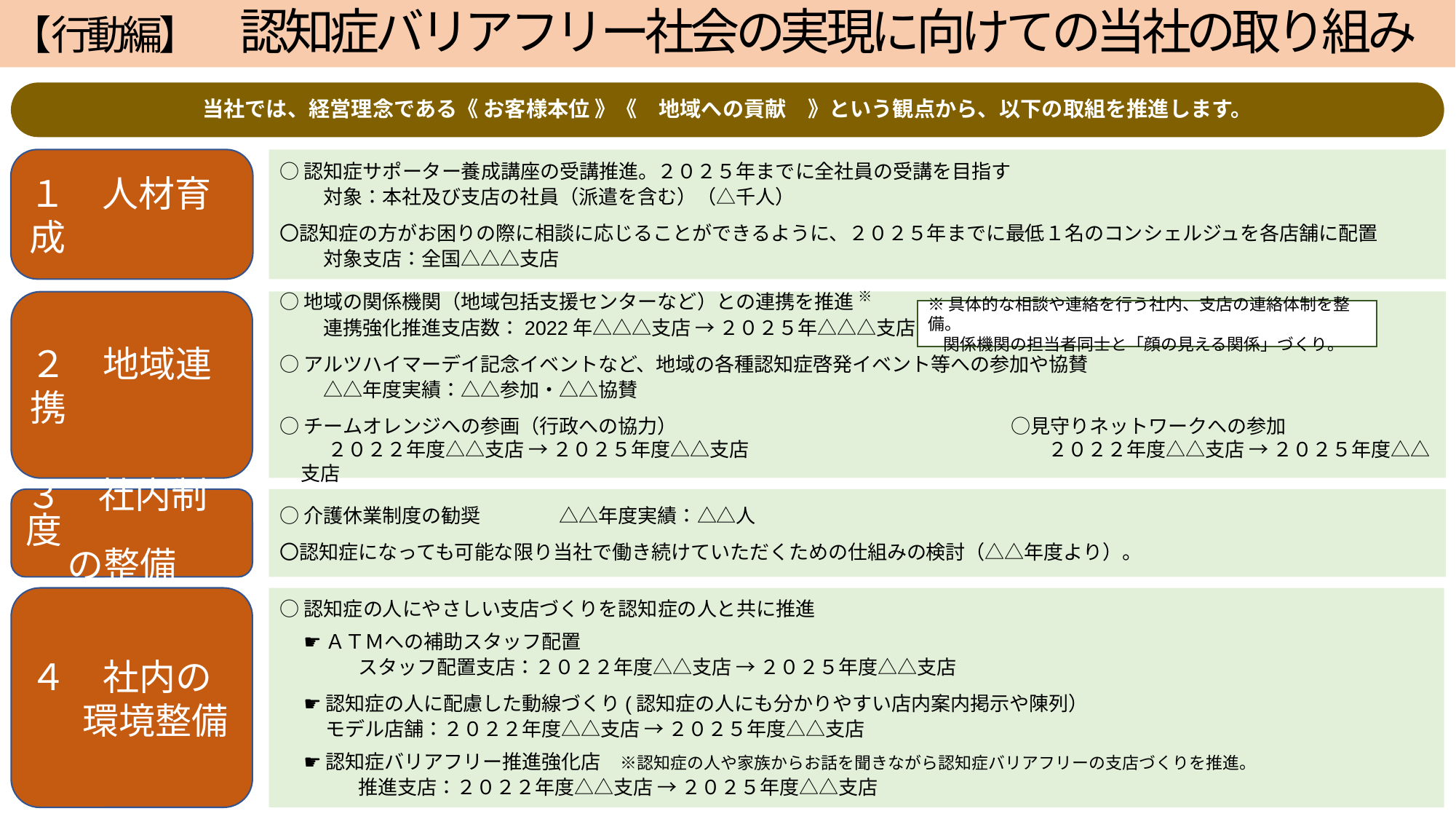

# 【行動編】　 認知症バリアフリー社会の実現に向けての当社の取り組み
当社では、経営理念である《 お客様本位 》《　地域への貢献　》という観点から、以下の取組を推進します。
１　人材育成
○認知症サポーター養成講座の受講推進。２０２５年までに全社員の受講を目指す

　　 対象：本社及び支店の社員（派遣を含む）（△千人）

〇認知症の方がお困りの際に相談に応じることができるように、２０２５年までに最低１名のコンシェルジュを各店舗に配置

　　 対象支店：全国△△△支店
○地域の関係機関（地域包括支援センターなど）との連携を推進 ※

　 　連携強化推進支店数：2022年△△△支店 → ２０２５年△△△支店

○アルツハイマーデイ記念イベントなど、地域の各種認知症啓発イベント等への参加や協賛

　　 △△年度実績：△△参加・△△協賛

○チームオレンジへの参画（行政への協力）　　　　　　　　　　　　　　　　　○見守りネットワークへの参加
 　　２０２２年度△△支店 → ２０２５年度△△支店　　　　　　　　　　　　　　　 ２０２２年度△△支店 → ２０２５年度△△支店
２　地域連携
※具体的な相談や連絡を行う社内、支店の連絡体制を整備。
   関係機関の担当者同士と「顔の見える関係」づくり。
３　社内制度
    の整備
○介護休業制度の勧奨　　　　△△年度実績：△△人

〇認知症になっても可能な限り当社で働き続けていただくための仕組みの検討（△△年度より）。
４　社内の
　  環境整備
○認知症の人にやさしい支店づくりを認知症の人と共に推進

　 ☛ ＡＴＭへの補助スタッフ配置

　　　　スタッフ配置支店：２０２２年度△△支店 → ２０２５年度△△支店

　 ☛ 認知症の人に配慮した動線づくり(認知症の人にも分かりやすい店内案内掲示や陳列）

　      モデル店舗：２０２２年度△△支店 → ２０２５年度△△支店

　 ☛ 認知症バリアフリー推進強化店　※認知症の人や家族からお話を聞きながら認知症バリアフリーの支店づくりを推進。

　　　　推進支店：２０２２年度△△支店 → ２０２５年度△△支店